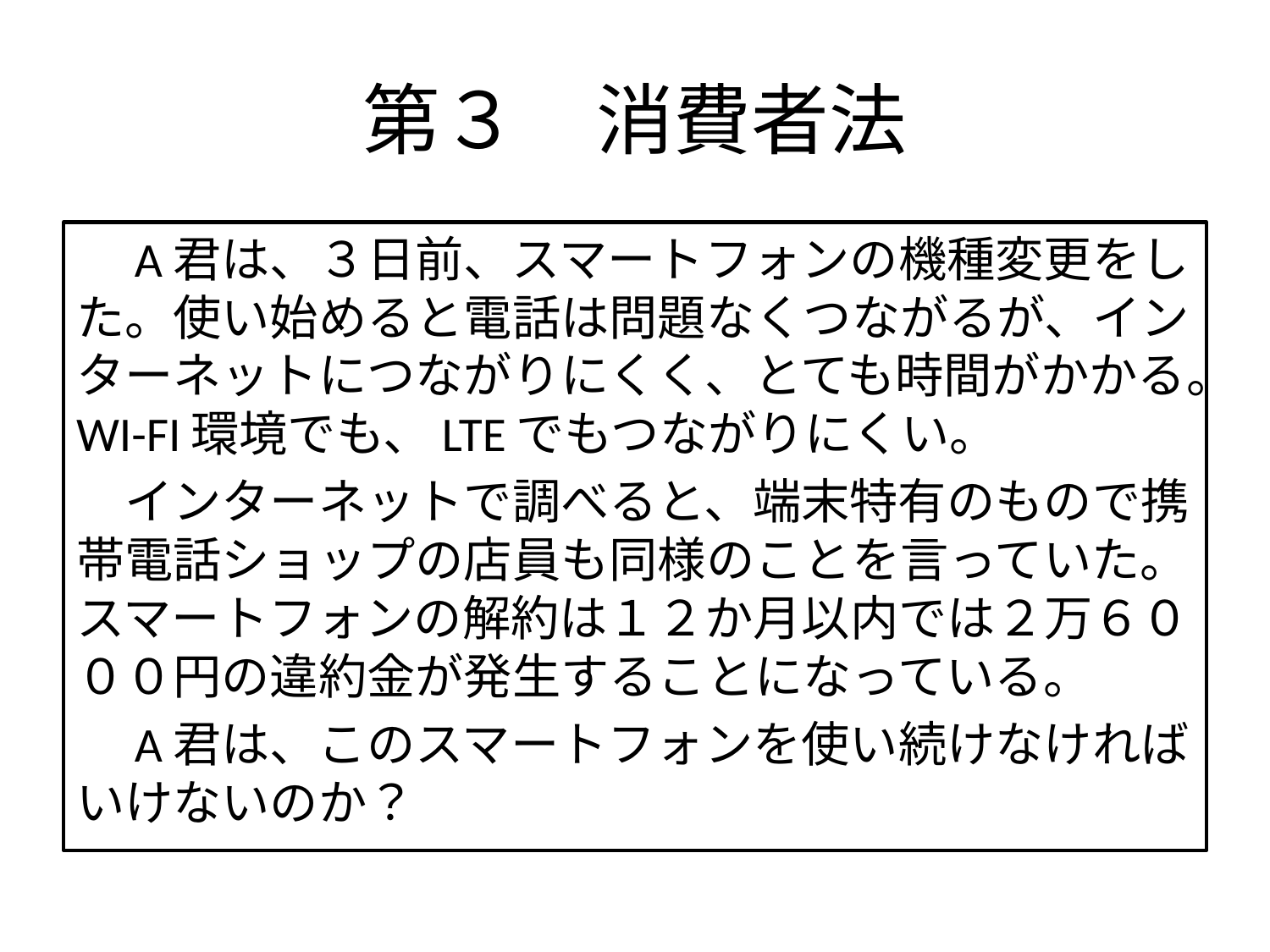

# 第３　消費者法
　A君は、３日前、スマートフォンの機種変更をした。使い始めると電話は問題なくつながるが、インターネットにつながりにくく、とても時間がかかる。WI-FI環境でも、LTEでもつながりにくい。
　インターネットで調べると、端末特有のもので携帯電話ショップの店員も同様のことを言っていた。スマートフォンの解約は１２か月以内では２万６０００円の違約金が発生することになっている。
　A君は、このスマートフォンを使い続けなければいけないのか？